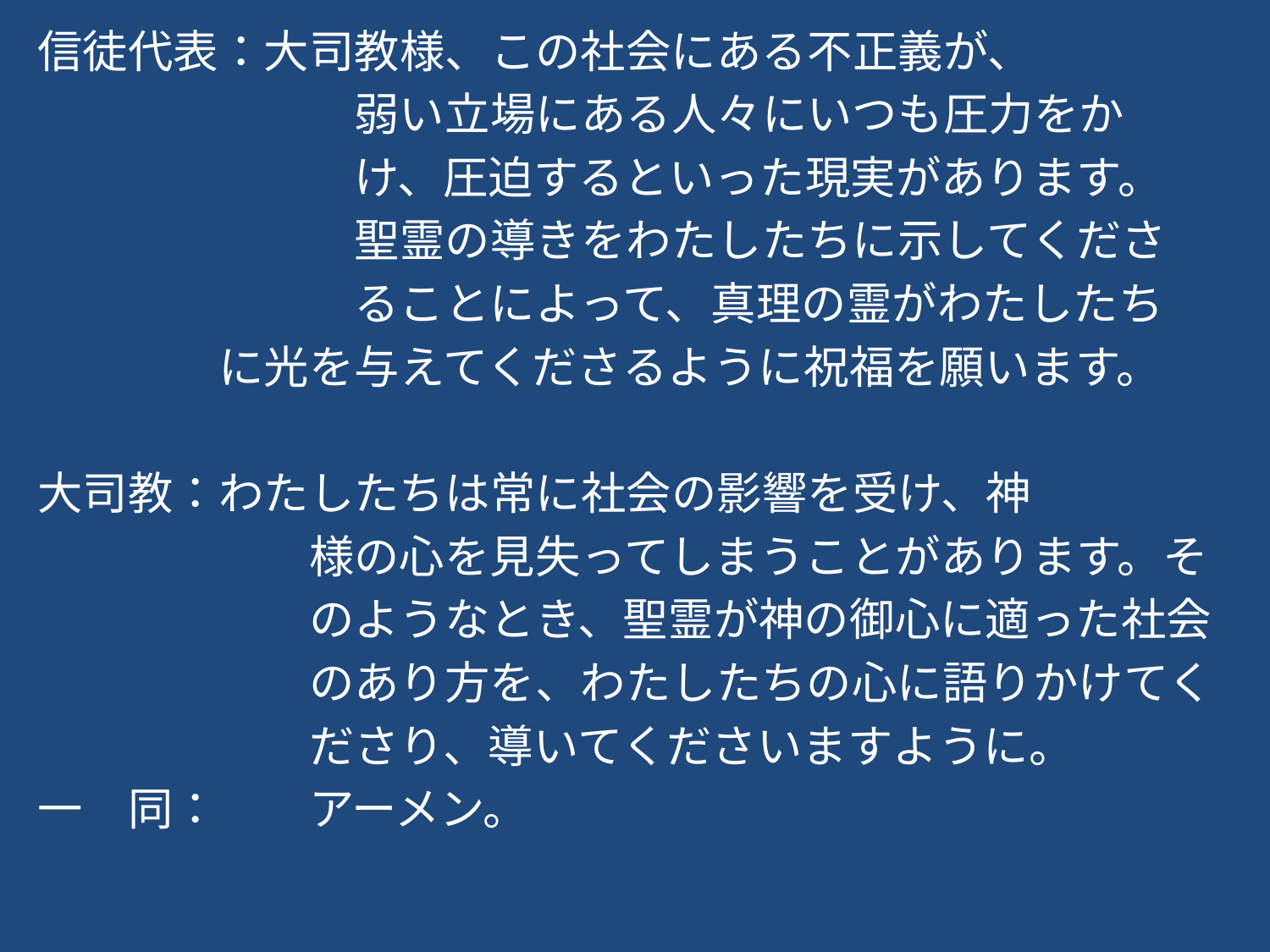

信徒代表：大司教様、この社会にある不正義が、
　　　　　　　弱い立場にある人々にいつも圧力をか
　　　　　　　け、圧迫するといった現実があります。
　　　　　　　聖霊の導きをわたしたちに示してくださ
　　　　　　　ることによって、真理の霊がわたしたち
　　　　に光を与えてくださるように祝福を願います。

大司教：わたしたちは常に社会の影響を受け、神
　　　　　　様の心を見失ってしまうことがあります。そ
　　　　　　のようなとき、聖霊が神の御心に適った社会
　　　　　　のあり方を、わたしたちの心に語りかけてく
　　　　　　ださり、導いてくださいますように。
一　同：　　アーメン。

#